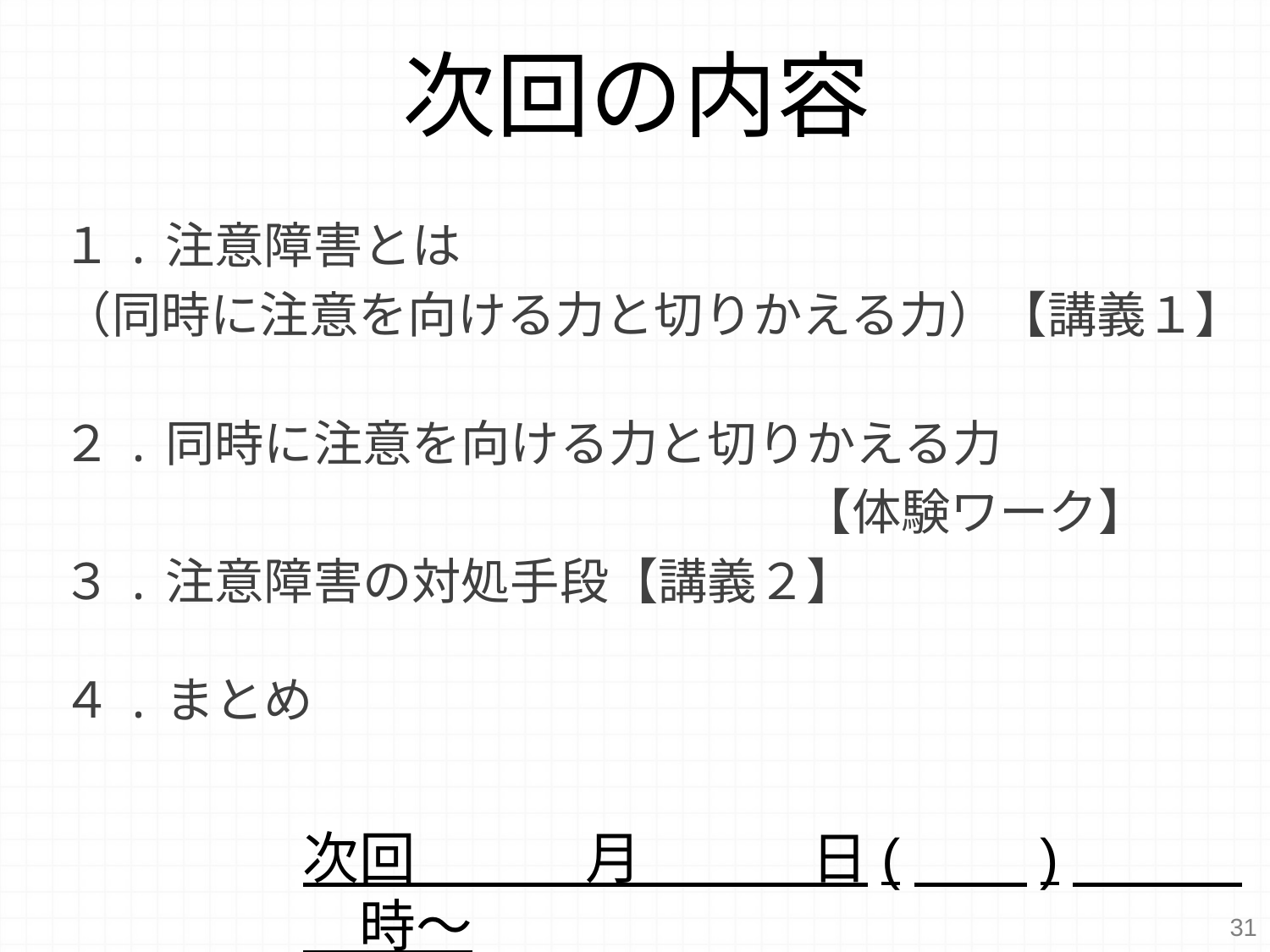

# 次回の内容
１.注意障害とは
（同時に注意を向ける力と切りかえる力）【講義１】

２.同時に注意を向ける力と切りかえる力
　　　　　　　　　　　　　　　【体験ワーク】
３.注意障害の対処手段【講義２】

４.まとめ
次回　　　月　　　日(　　)　　　　時～
31